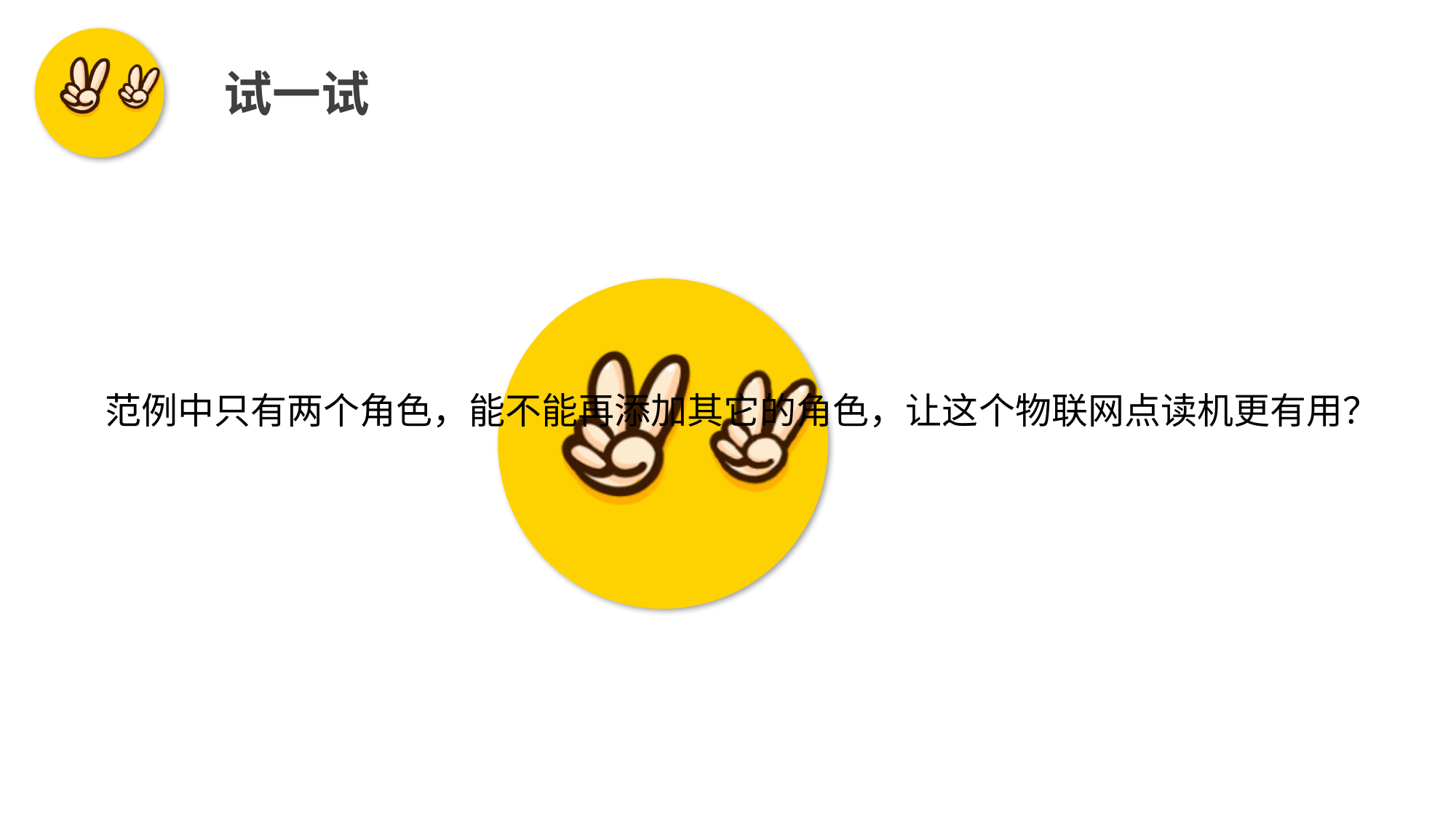

试一试

范例中只有两个角色，能不能再添加其它的角色，让这个物联网点读机更有用？